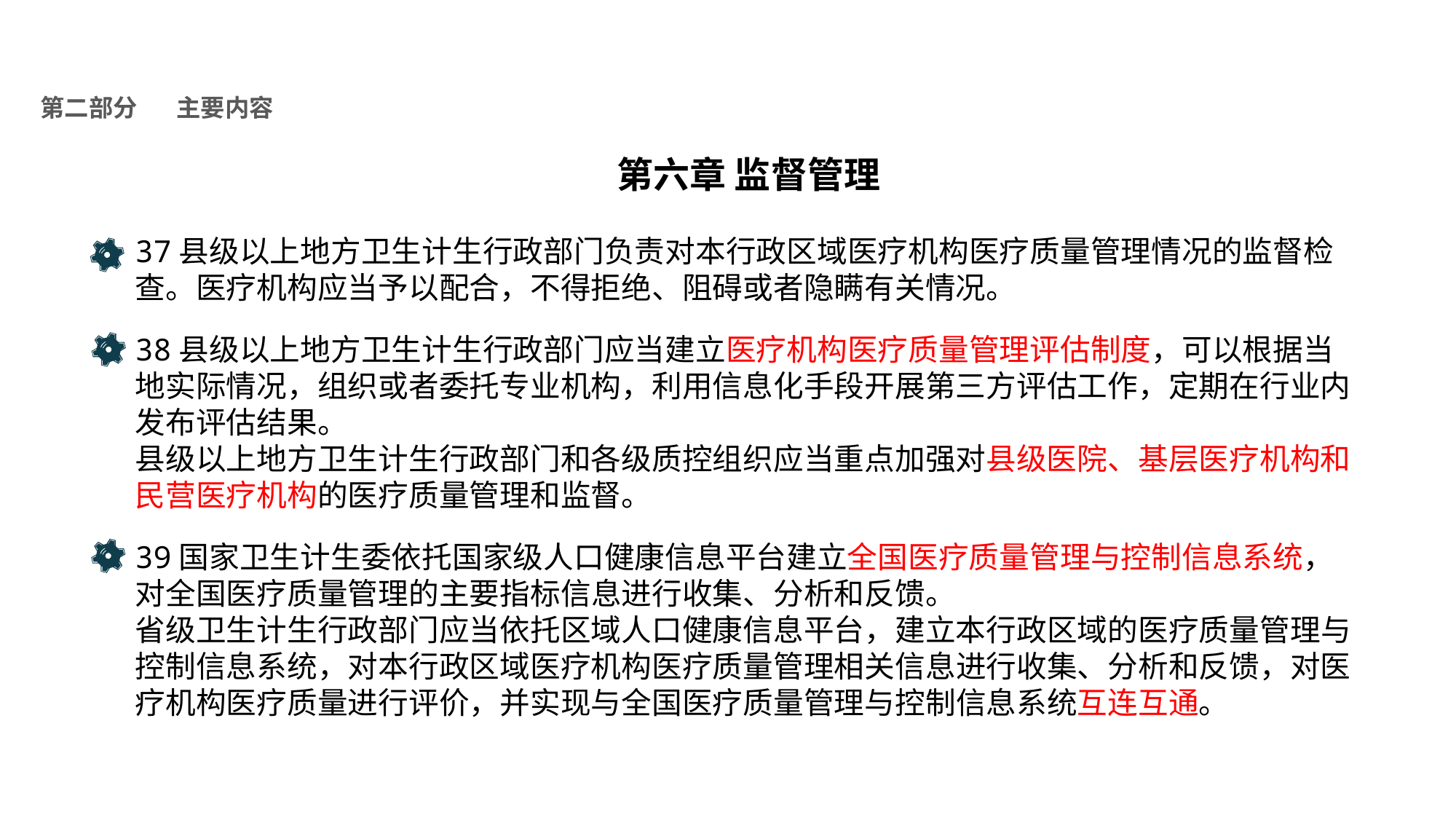

医疗质量管理办法
NHFPC
第二部分
主要内容
第六章 监督管理

37县级以上地方卫生计生行政部门负责对本行政区域医疗机构医疗质量管理情况的监督检查。医疗机构应当予以配合，不得拒绝、阻碍或者隐瞒有关情况。

38县级以上地方卫生计生行政部门应当建立医疗机构医疗质量管理评估制度，可以根据当地实际情况，组织或者委托专业机构，利用信息化手段开展第三方评估工作，定期在行业内发布评估结果。
县级以上地方卫生计生行政部门和各级质控组织应当重点加强对县级医院、基层医疗机构和民营医疗机构的医疗质量管理和监督。

39国家卫生计生委依托国家级人口健康信息平台建立全国医疗质量管理与控制信息系统，对全国医疗质量管理的主要指标信息进行收集、分析和反馈。
省级卫生计生行政部门应当依托区域人口健康信息平台，建立本行政区域的医疗质量管理与控制信息系统，对本行政区域医疗机构医疗质量管理相关信息进行收集、分析和反馈，对医疗机构医疗质量进行评价，并实现与全国医疗质量管理与控制信息系统互连互通。